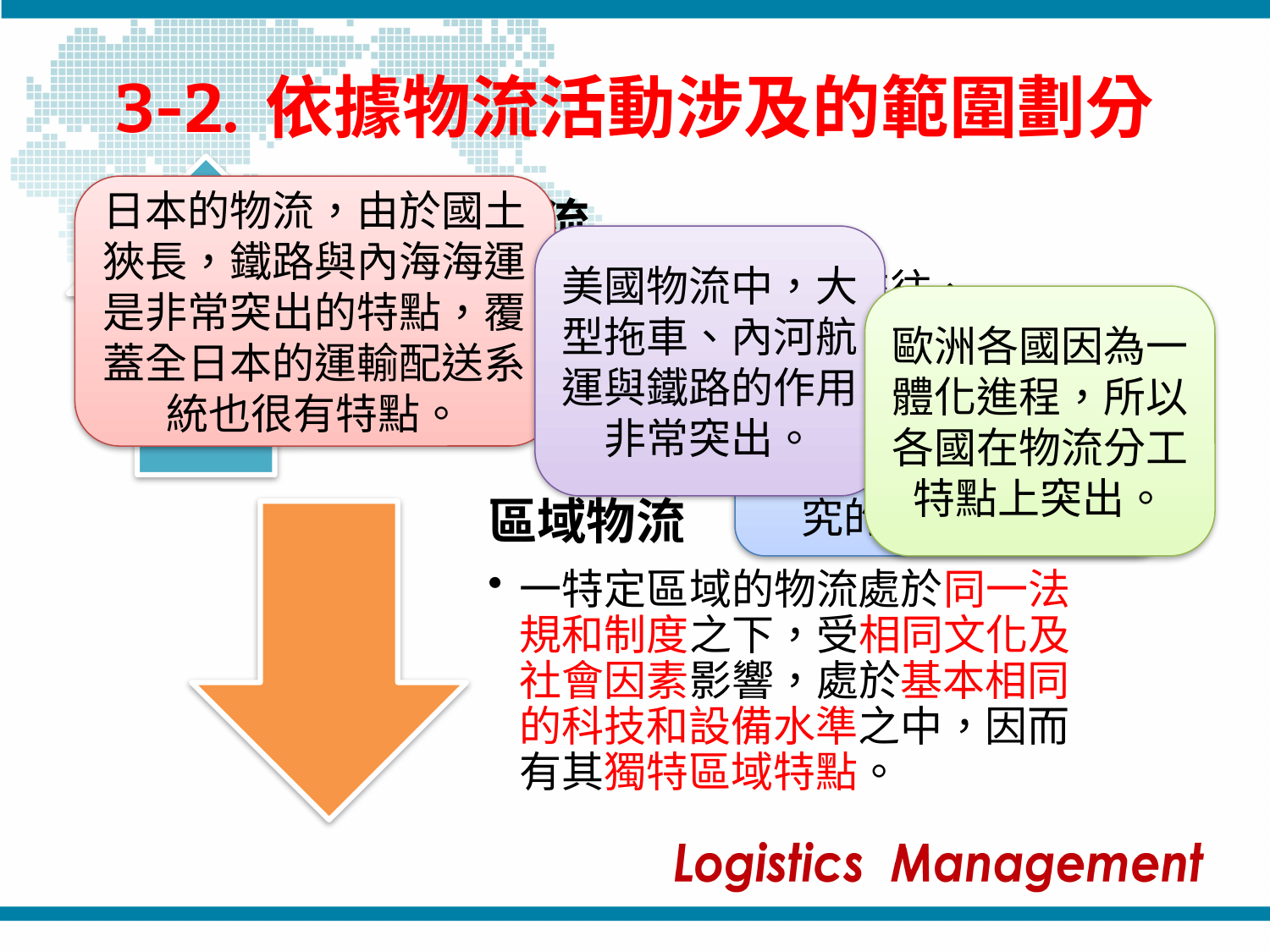

# 3-2. 依據物流活動涉及的範圍劃分

國際物流
伴隨和支撐國際間經濟交往、貿易活動和其它國家交流所發生的物流活動。
日本的物流，由於國土狹長，鐵路與內海海運是非常突出的特點，覆蓋全日本的運輸配送系統也很有特點。
美國物流中，大型拖車、內河航運與鐵路的作用非常突出。
歐洲各國因為一體化進程，所以各國在物流分工特點上突出。
歐盟的成立，使國際物流成為現代物流研究的熱門議題。

區域物流
一特定區域的物流處於同一法規和制度之下，受相同文化及社會因素影響，處於基本相同的科技和設備水準之中，因而有其獨特區域特點。